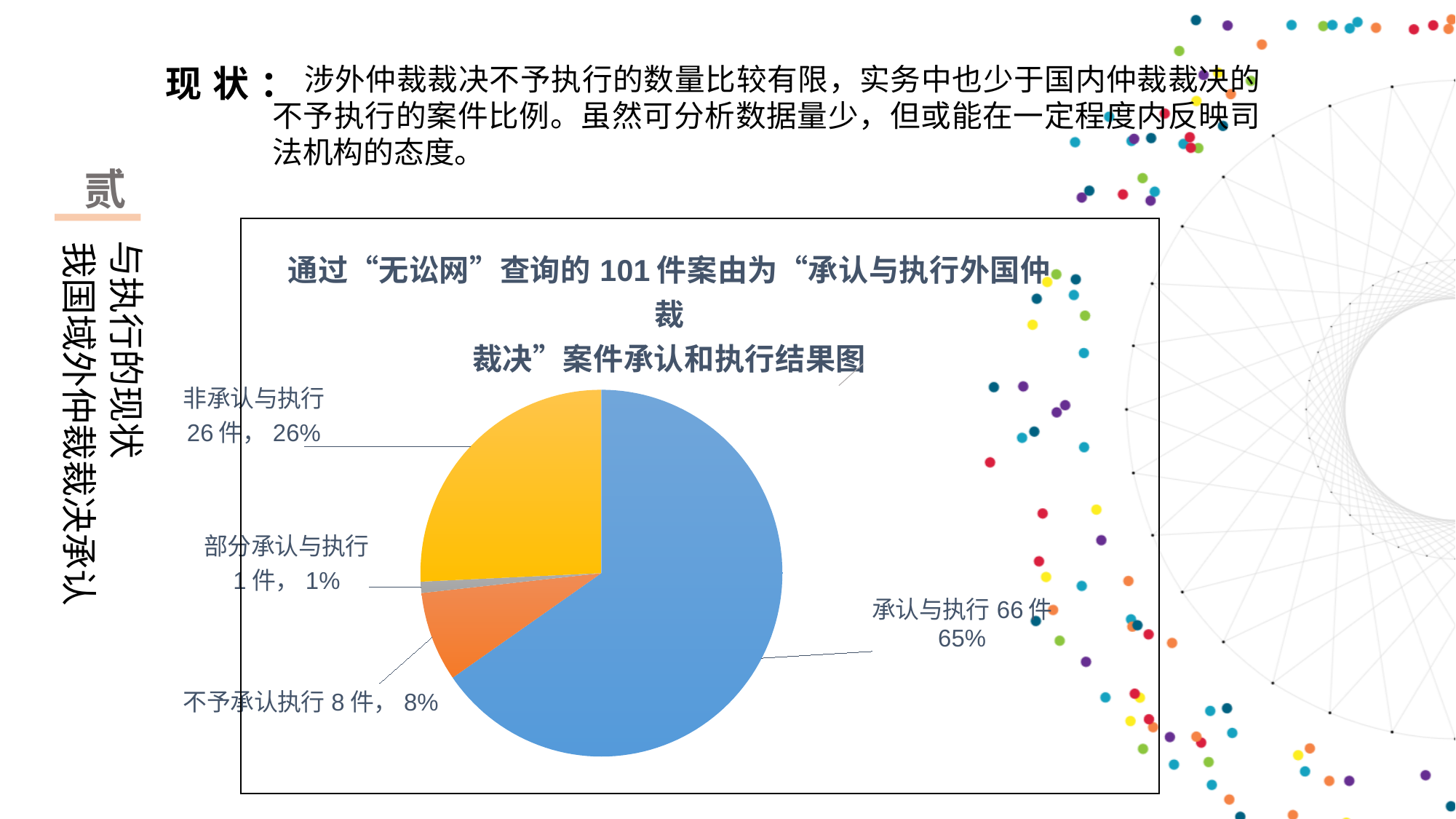

现状：
涉外仲裁裁决不予执行的数量比较有限，实务中也少于国内仲裁裁决的不予执行的案件比例。虽然可分析数据量少，但或能在一定程度内反映司法机构的态度。
 贰

与执行的现状
我国域外仲裁裁决承认

[unsupported chart]